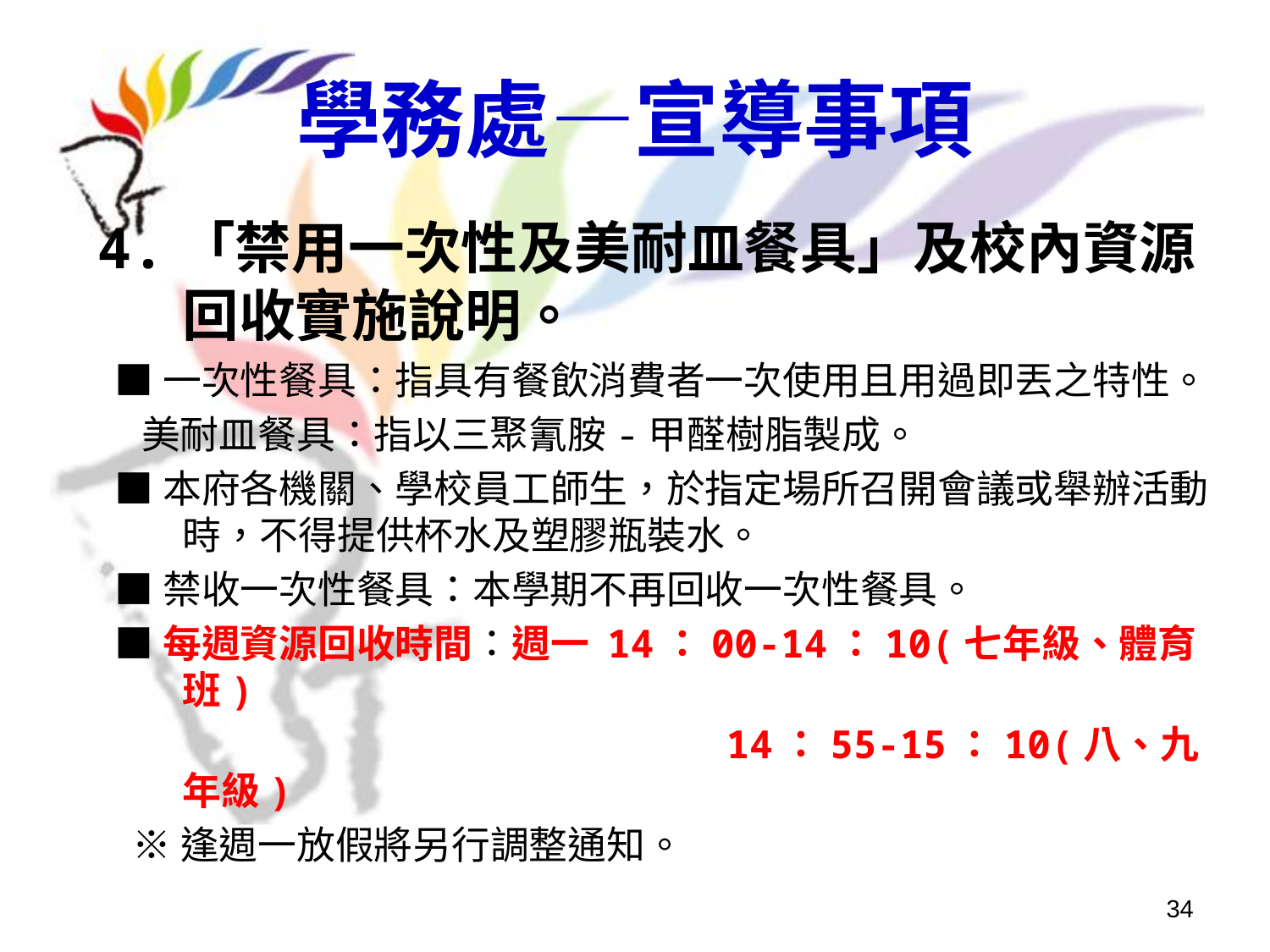

# 學務處—宣導事項
4.「禁用一次性及美耐皿餐具」及校內資源回收實施說明。
  ■一次性餐具：指具有餐飲消費者一次使用且用過即丟之特性。
    美耐皿餐具：指以三聚氰胺-甲醛樹脂製成。
  ■本府各機關、學校員工師生，於指定場所召開會議或舉辦活動時，不得提供杯水及塑膠瓶裝水。
  ■禁收一次性餐具：本學期不再回收一次性餐具。
  ■每週資源回收時間：週一 14：00-14：10(七年級、體育班)
                           14：55-15：10(八、九年級)
    ※逢週一放假將另行調整通知。

34